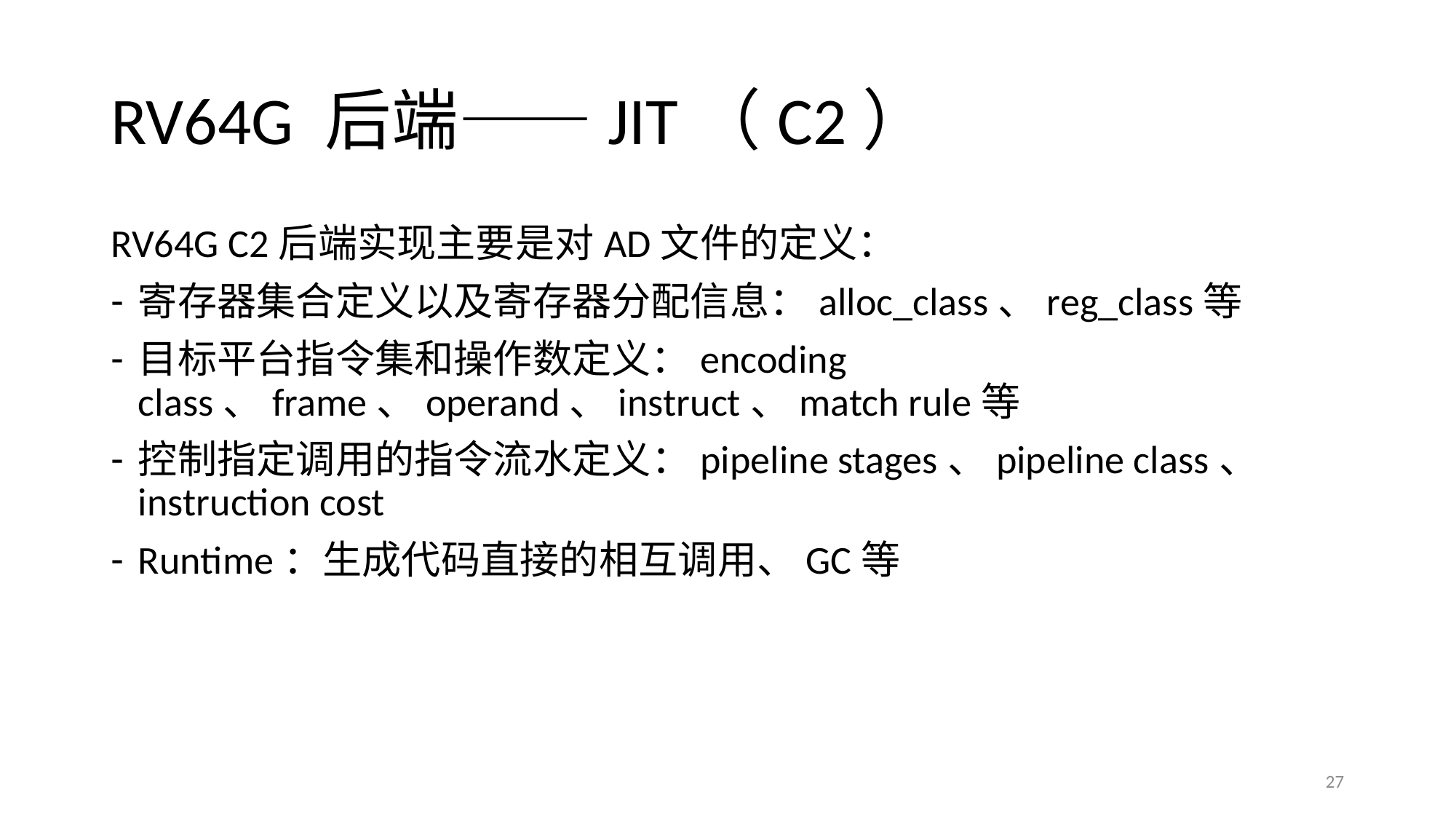

# RV64G 后端——JIT（C2）
RV64G C2后端实现主要是对AD文件的定义：
寄存器集合定义以及寄存器分配信息：alloc_class、reg_class等
目标平台指令集和操作数定义：encoding class、frame、operand、instruct、match rule等
控制指定调用的指令流水定义：pipeline stages、pipeline class、instruction cost
Runtime：生成代码直接的相互调用、GC等
27